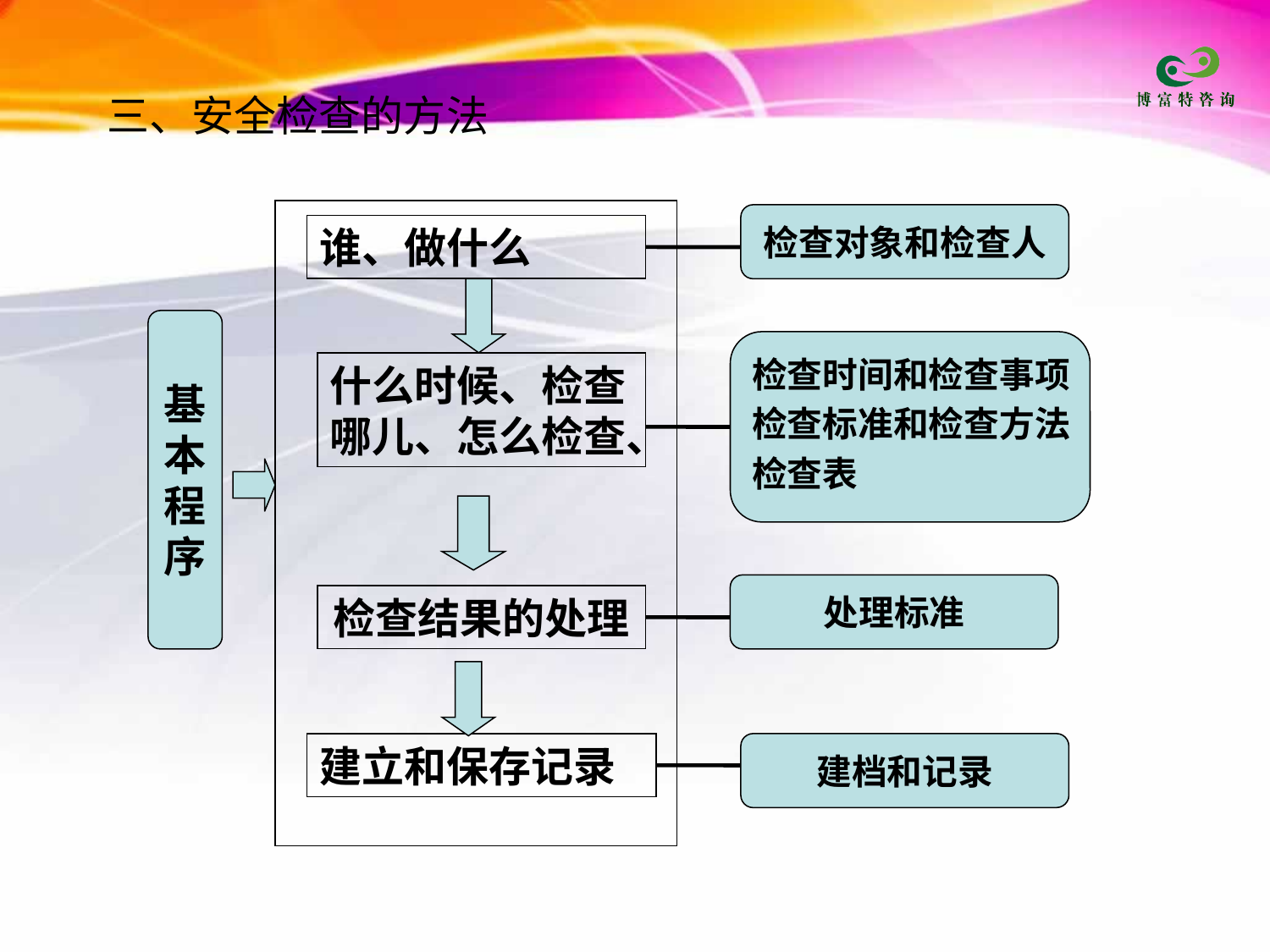

三、安全检查的方法

检查对象和检查人
谁、做什么

基
本
程
序

检查时间和检查事项
检查标准和检查方法
检查表

什么时候、检查哪儿、怎么检查、

处理标准
检查结果的处理

建立和保存记录
建档和记录